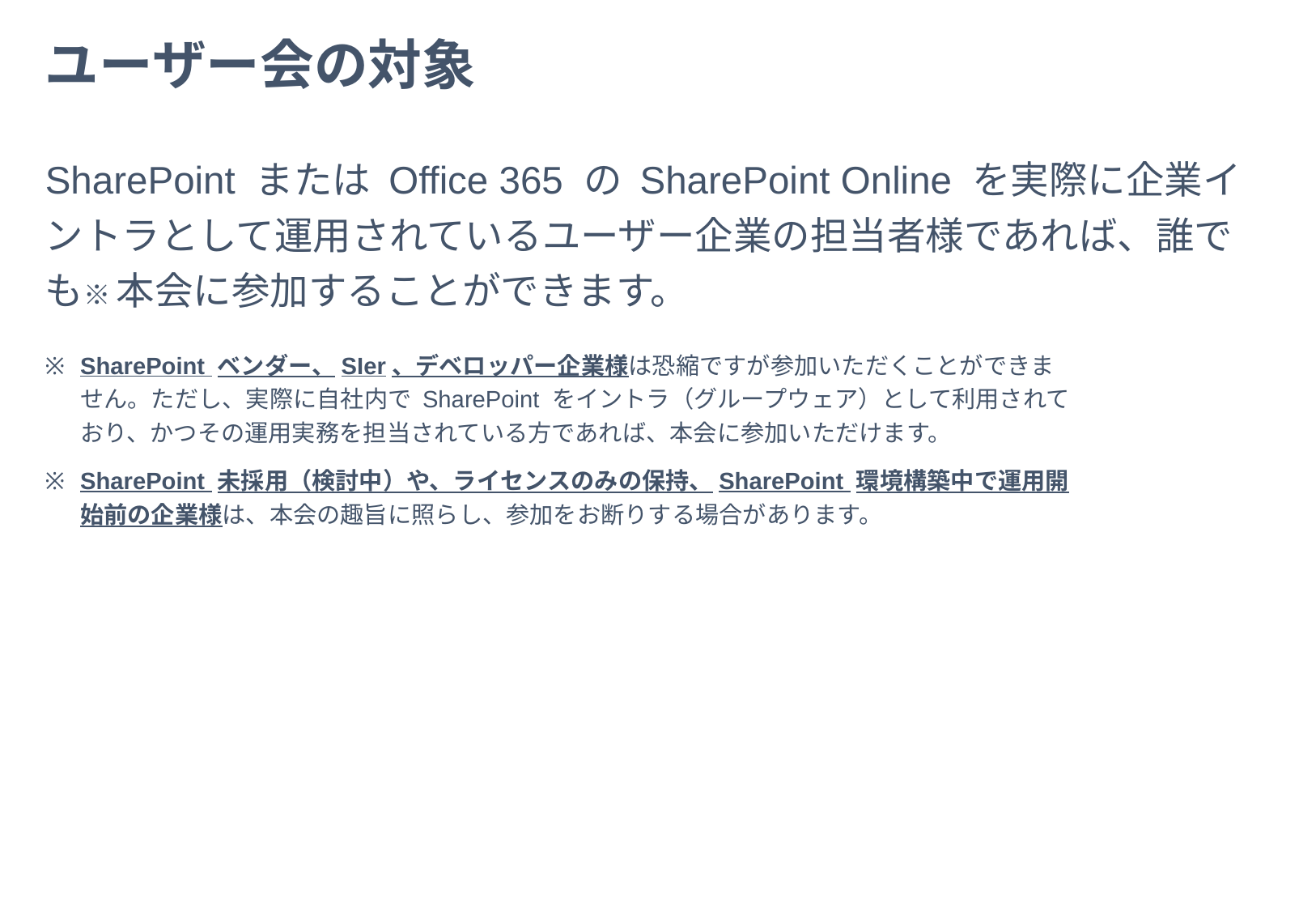

# ユーザー会の対象
SharePoint または Office 365 の SharePoint Online を実際に企業イントラとして運用されているユーザー企業の担当者様であれば、誰でも※ 本会に参加することができます。
※	SharePoint ベンダー、SIer、デベロッパー企業様は恐縮ですが参加いただくことができません。ただし、実際に自社内で SharePoint をイントラ（グループウェア）として利用されており、かつその運用実務を担当されている方であれば、本会に参加いただけます。
※	SharePoint 未採用（検討中）や、ライセンスのみの保持、SharePoint 環境構築中で運用開始前の企業様は、本会の趣旨に照らし、参加をお断りする場合があります。